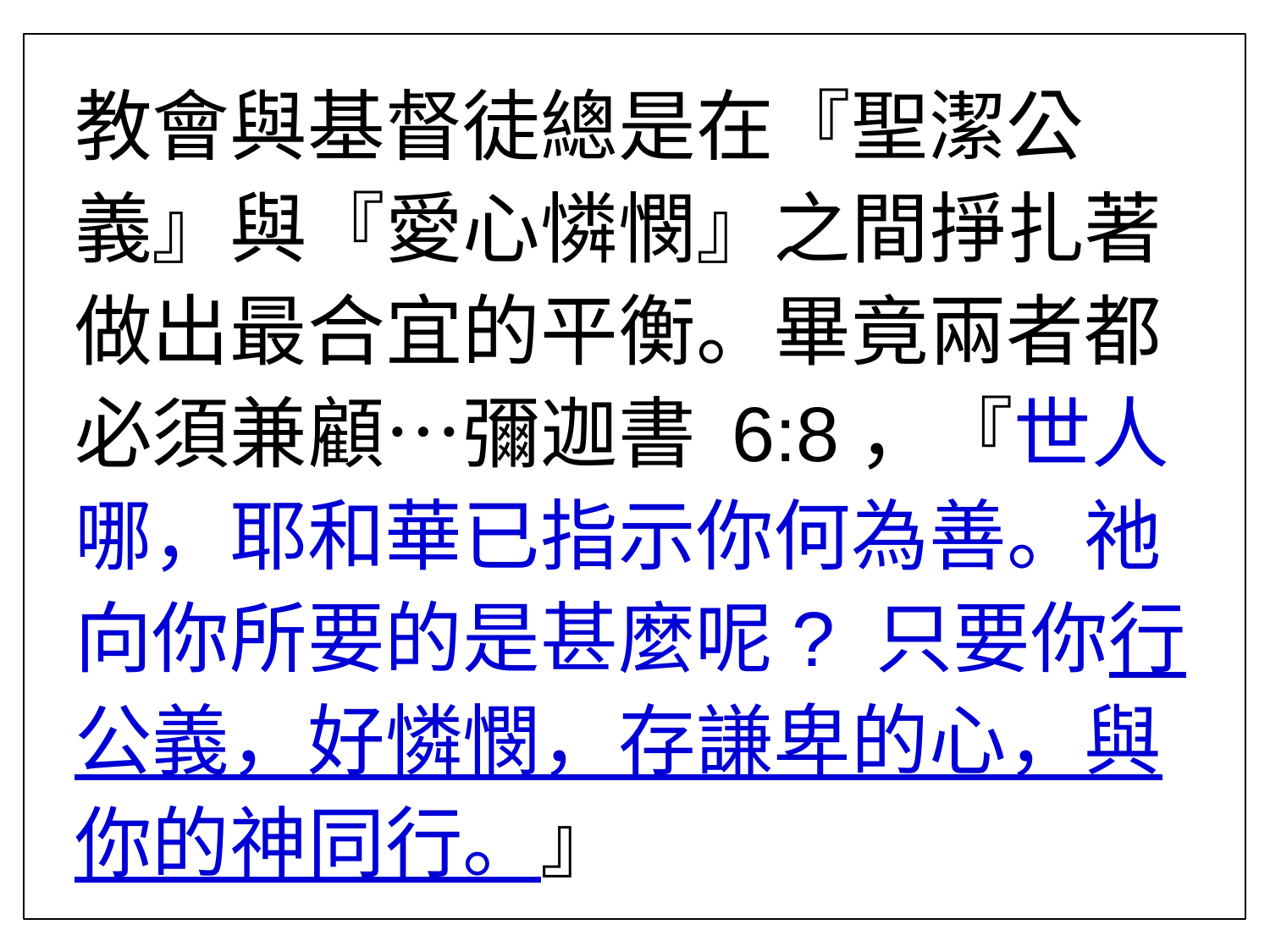

教會與基督徒總是在『聖潔公義』與『愛心憐憫』之間掙扎著做出最合宜的平衡。畢竟兩者都必須兼顧…彌迦書 6:8，『世人哪，耶和華已指示你何為善。祂向你所要的是甚麼呢? 只要你行公義，好憐憫，存謙卑的心，與你的神同行。』